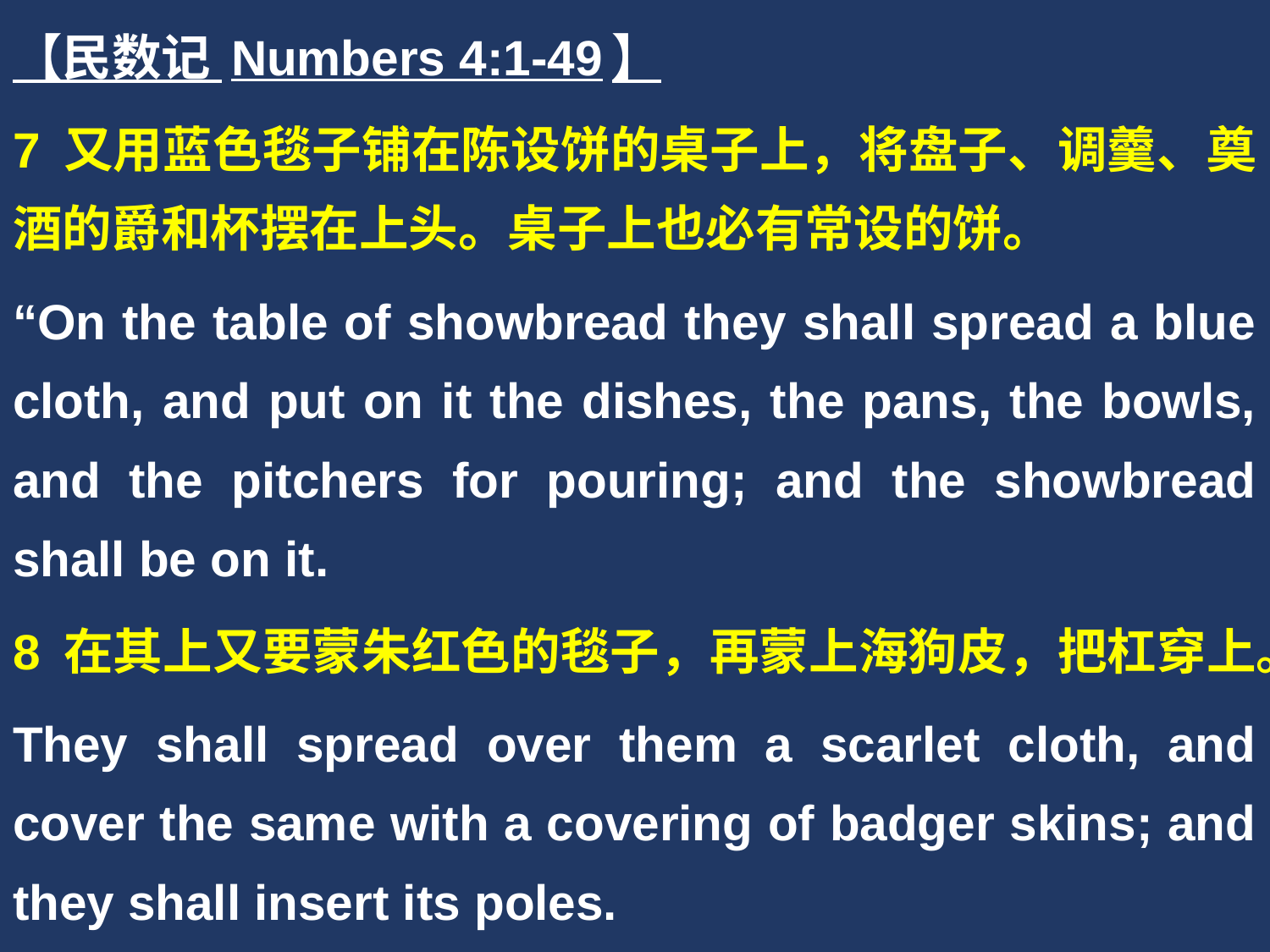

【民数记 Numbers 4:1-49】
7 又用蓝色毯子铺在陈设饼的桌子上，将盘子、调羹、奠酒的爵和杯摆在上头。桌子上也必有常设的饼。
“On the table of showbread they shall spread a blue cloth, and put on it the dishes, the pans, the bowls, and the pitchers for pouring; and the showbread shall be on it.
8 在其上又要蒙朱红色的毯子，再蒙上海狗皮，把杠穿上。
They shall spread over them a scarlet cloth, and cover the same with a covering of badger skins; and they shall insert its poles.